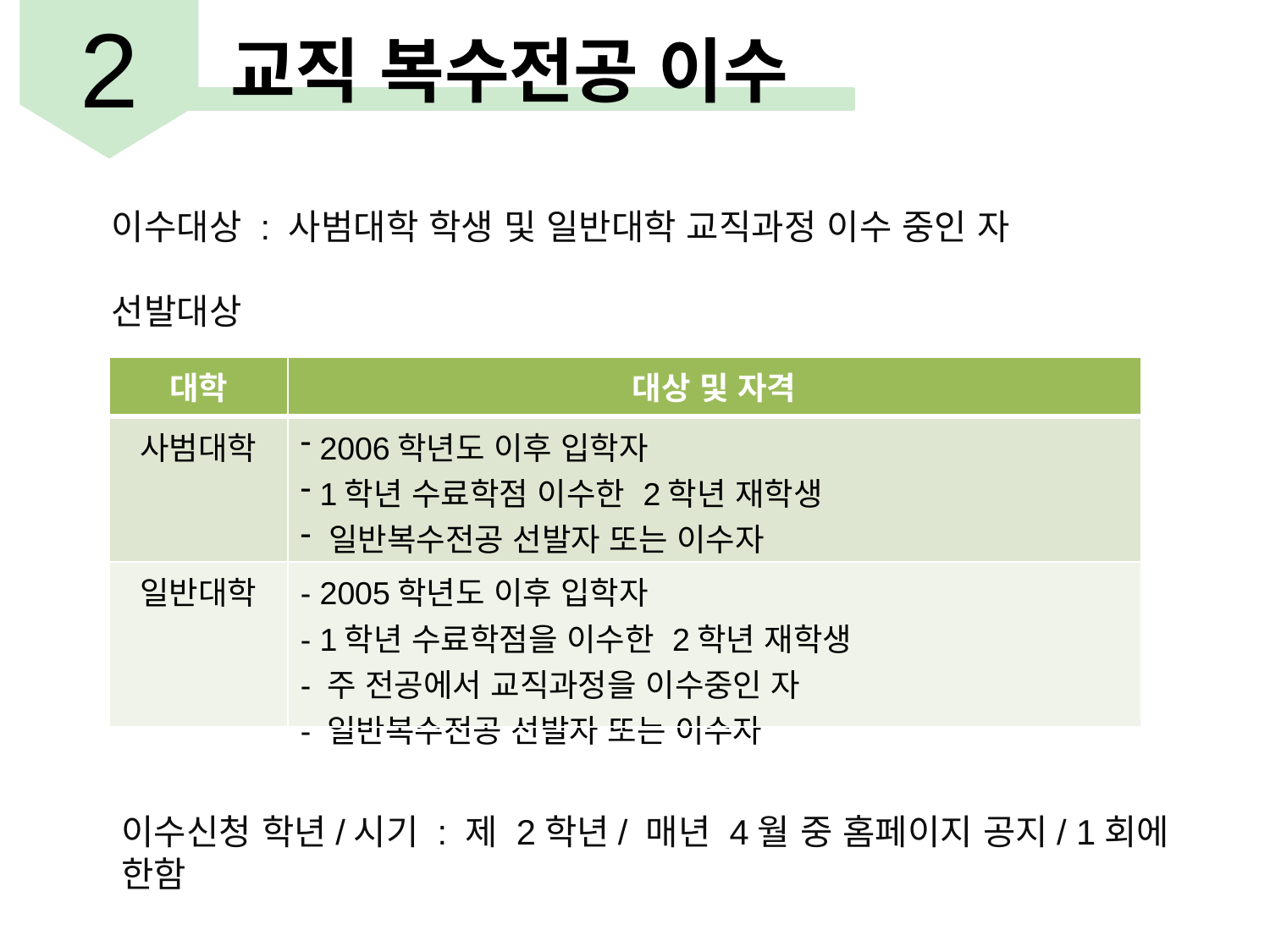

2
교직 복수전공 이수

이수대상 : 사범대학 학생 및 일반대학 교직과정 이수 중인 자

선발대상

| 대학 | 대상 및 자격 |
| --- | --- |
| 사범대학 | 2006학년도 이후 입학자 1학년 수료학점 이수한 2학년 재학생 일반복수전공 선발자 또는 이수자 |
| 일반대학 | - 2005학년도 이후 입학자 - 1학년 수료학점을 이수한 2학년 재학생 - 주 전공에서 교직과정을 이수중인 자 - 일반복수전공 선발자 또는 이수자 |
이수신청 학년/시기 : 제 2학년/ 매년 4월 중 홈페이지 공지/ 1회에 한함